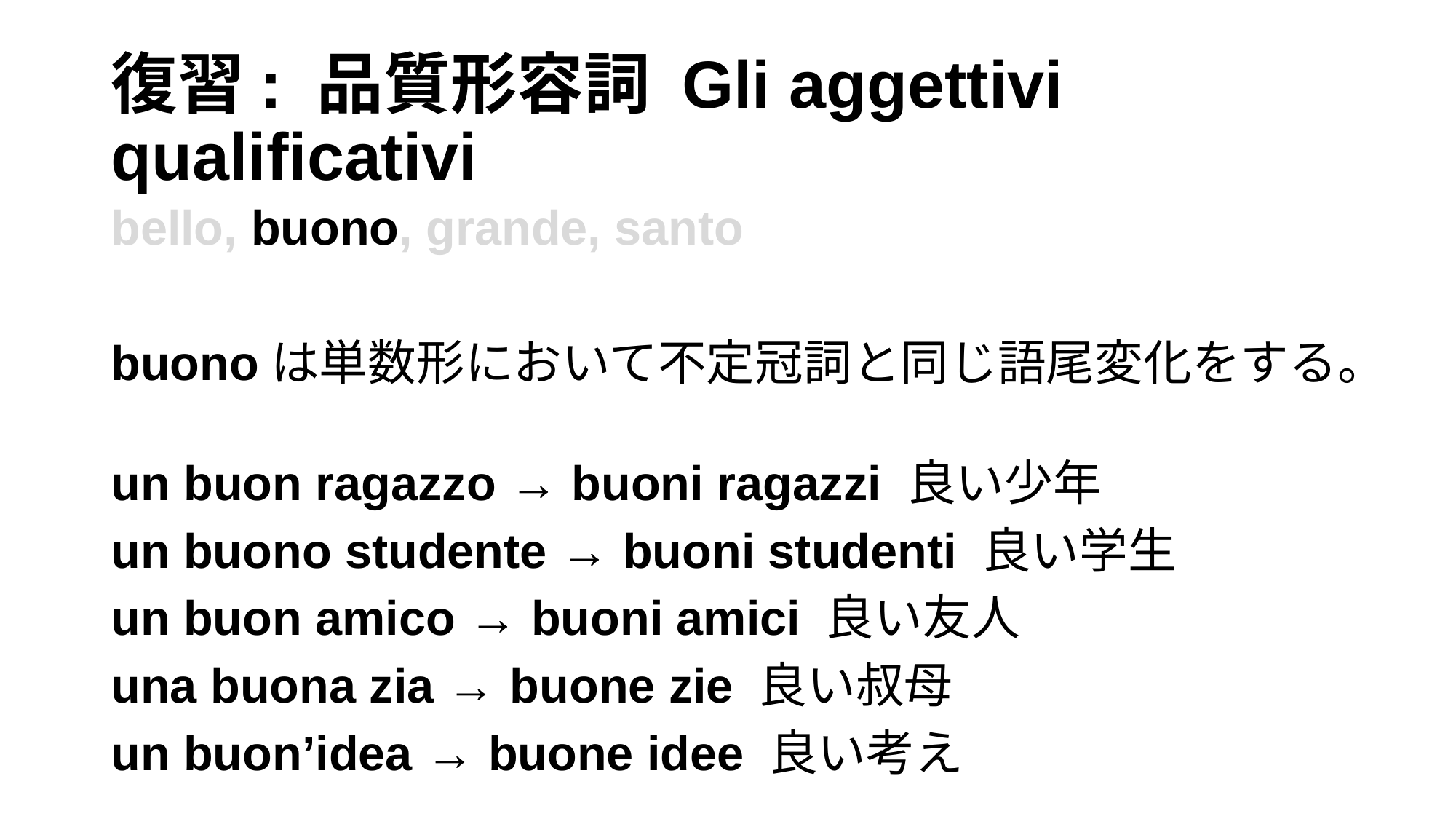

# 復習: 品質形容詞 Gli aggettivi qualificativi
bello, buono, grande, santo

buonoは単数形において不定冠詞と同じ語尾変化をする。
un buon ragazzo → buoni ragazzi 良い少年
un buono studente → buoni studenti 良い学生
un buon amico → buoni amici 良い友人
una buona zia → buone zie 良い叔母
un buon’idea → buone idee 良い考え